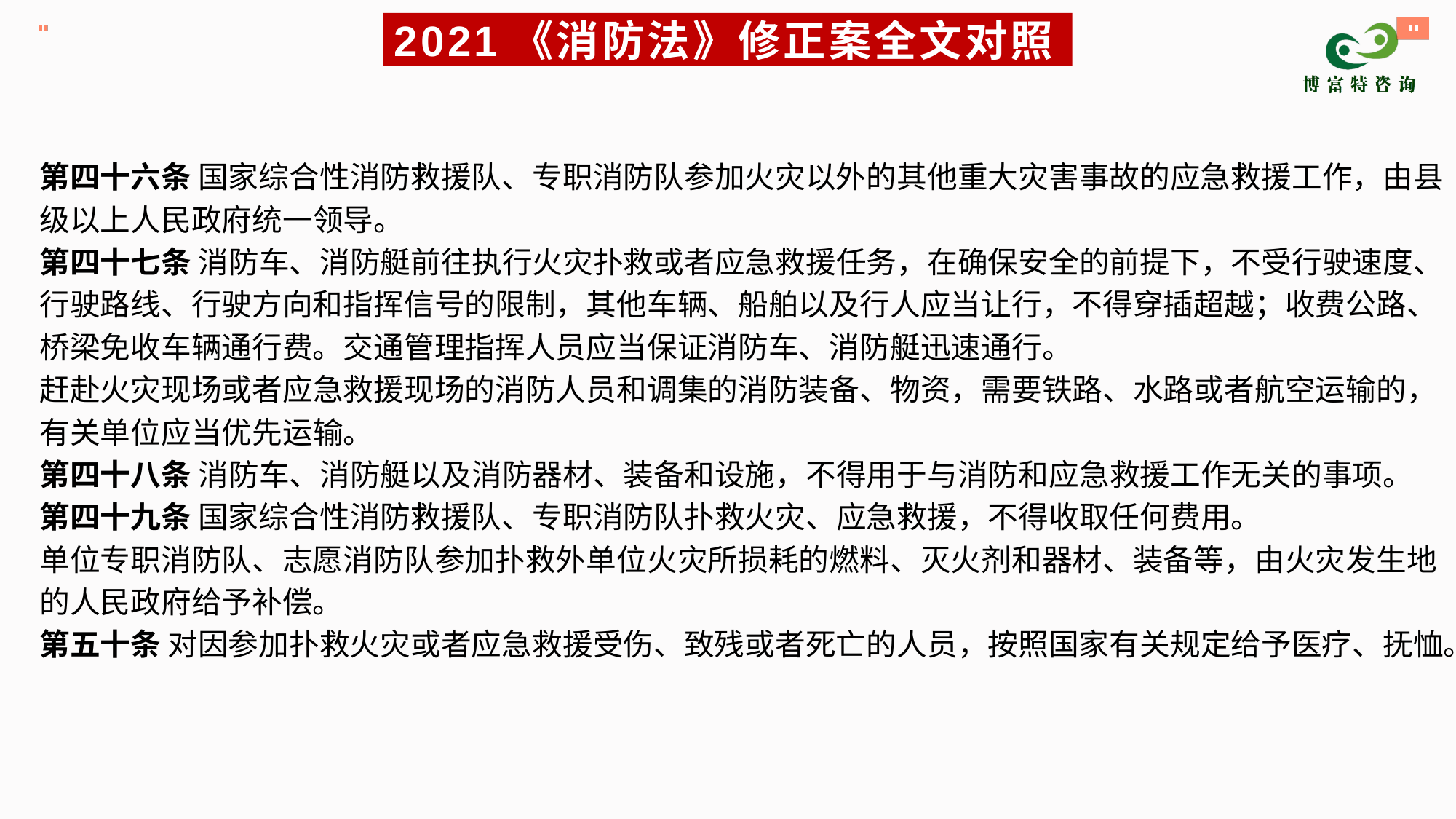

# 2021《消防法》修正案全文对照

第四十六条 国家综合性消防救援队、专职消防队参加火灾以外的其他重大灾害事故的应急救援工作，由县级以上人民政府统一领导。
第四十七条 消防车、消防艇前往执行火灾扑救或者应急救援任务，在确保安全的前提下，不受行驶速度、行驶路线、行驶方向和指挥信号的限制，其他车辆、船舶以及行人应当让行，不得穿插超越；收费公路、桥梁免收车辆通行费。交通管理指挥人员应当保证消防车、消防艇迅速通行。
赶赴火灾现场或者应急救援现场的消防人员和调集的消防装备、物资，需要铁路、水路或者航空运输的，有关单位应当优先运输。
第四十八条 消防车、消防艇以及消防器材、装备和设施，不得用于与消防和应急救援工作无关的事项。
第四十九条 国家综合性消防救援队、专职消防队扑救火灾、应急救援，不得收取任何费用。
单位专职消防队、志愿消防队参加扑救外单位火灾所损耗的燃料、灭火剂和器材、装备等，由火灾发生地的人民政府给予补偿。
第五十条 对因参加扑救火灾或者应急救援受伤、致残或者死亡的人员，按照国家有关规定给予医疗、抚恤。